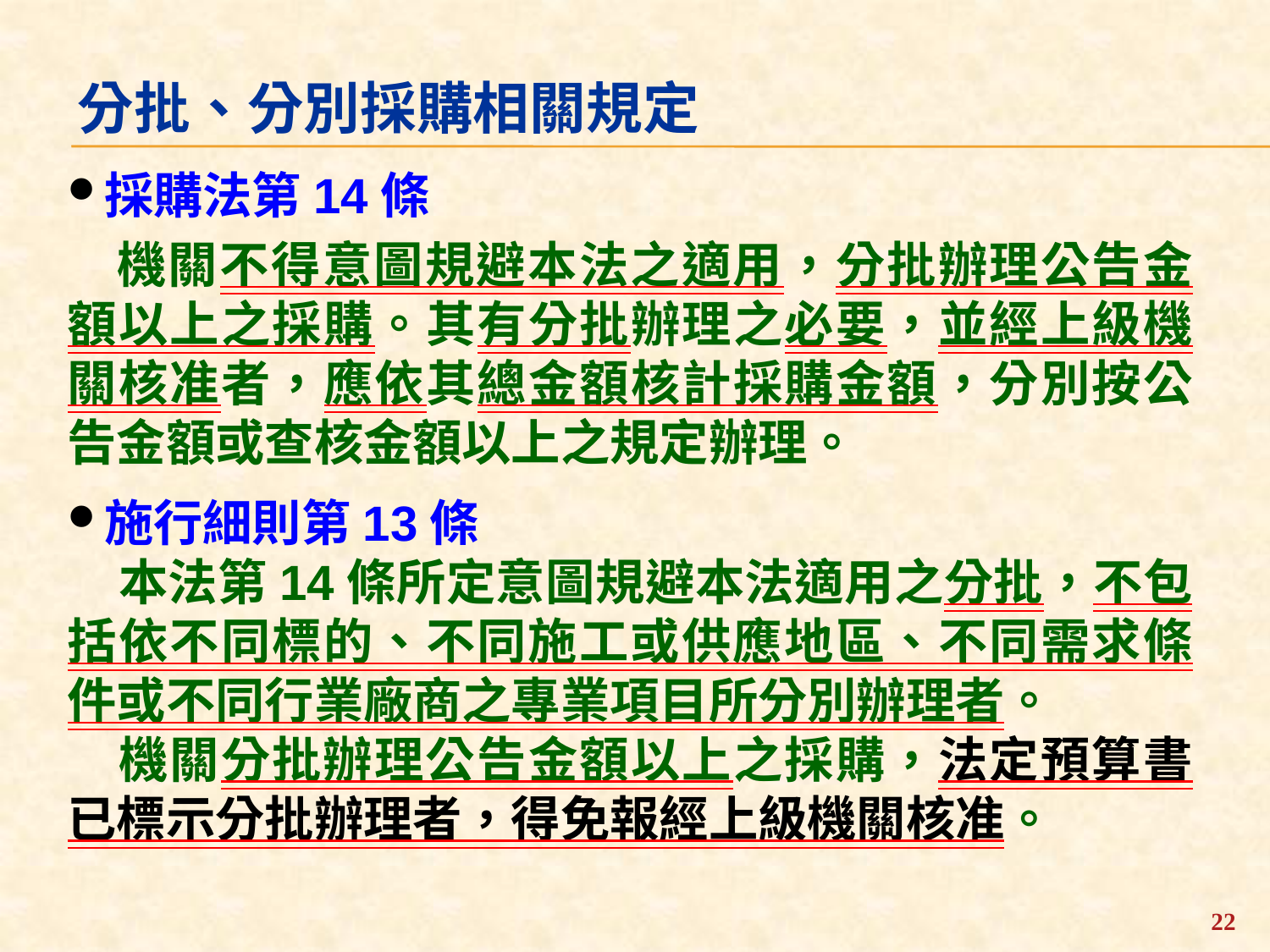

分批、分別採購相關規定
採購法第14條
機關不得意圖規避本法之適用，分批辦理公告金額以上之採購。其有分批辦理之必要，並經上級機關核准者，應依其總金額核計採購金額，分別按公告金額或查核金額以上之規定辦理。
施行細則第13條
本法第14條所定意圖規避本法適用之分批，不包括依不同標的、不同施工或供應地區、不同需求條件或不同行業廠商之專業項目所分別辦理者。
機關分批辦理公告金額以上之採購，法定預算書已標示分批辦理者，得免報經上級機關核准。
22